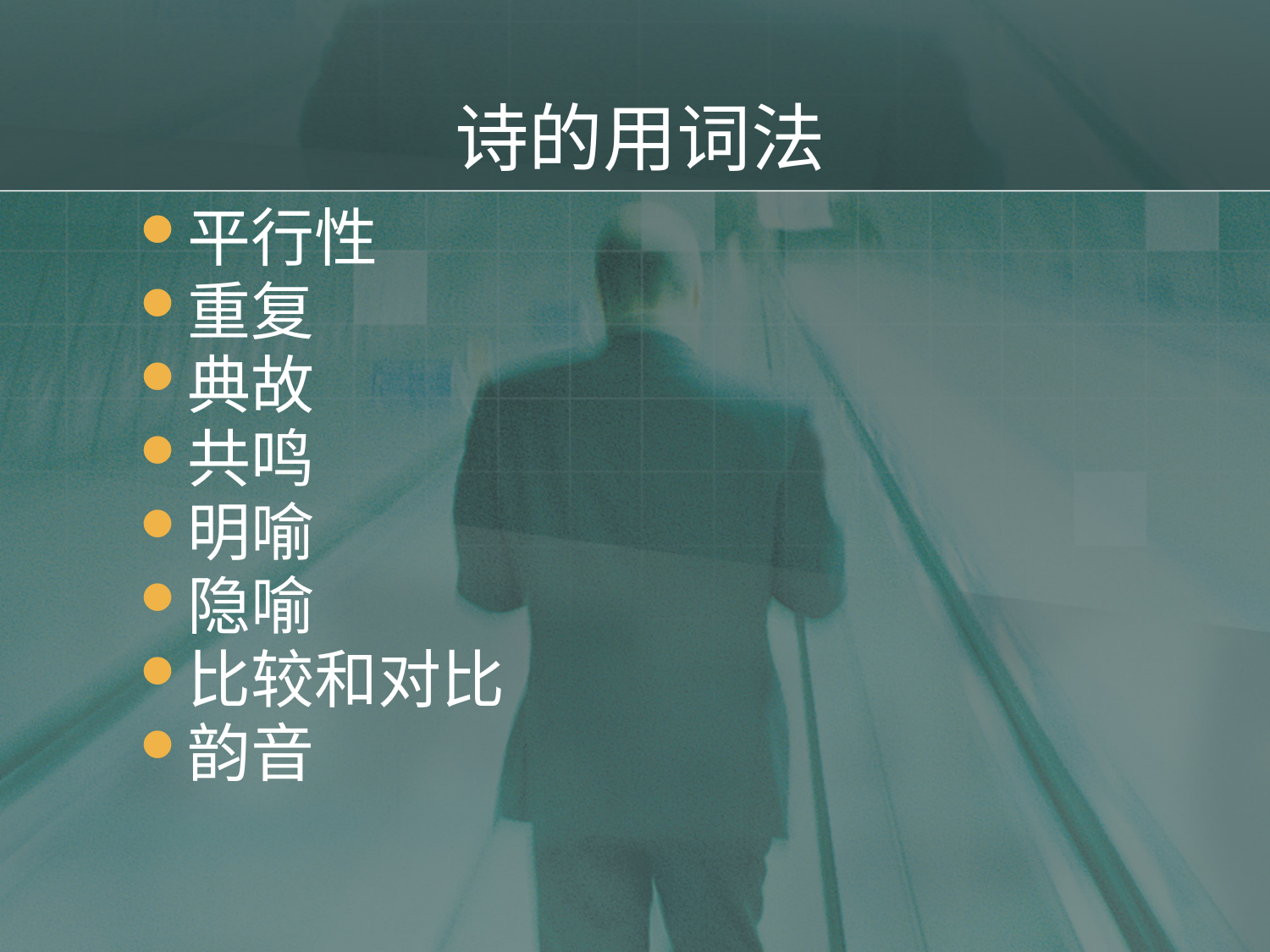

# 诗的用词法
平行性
重复
典故
共鸣
明喻
隐喻
比较和对比
韵音